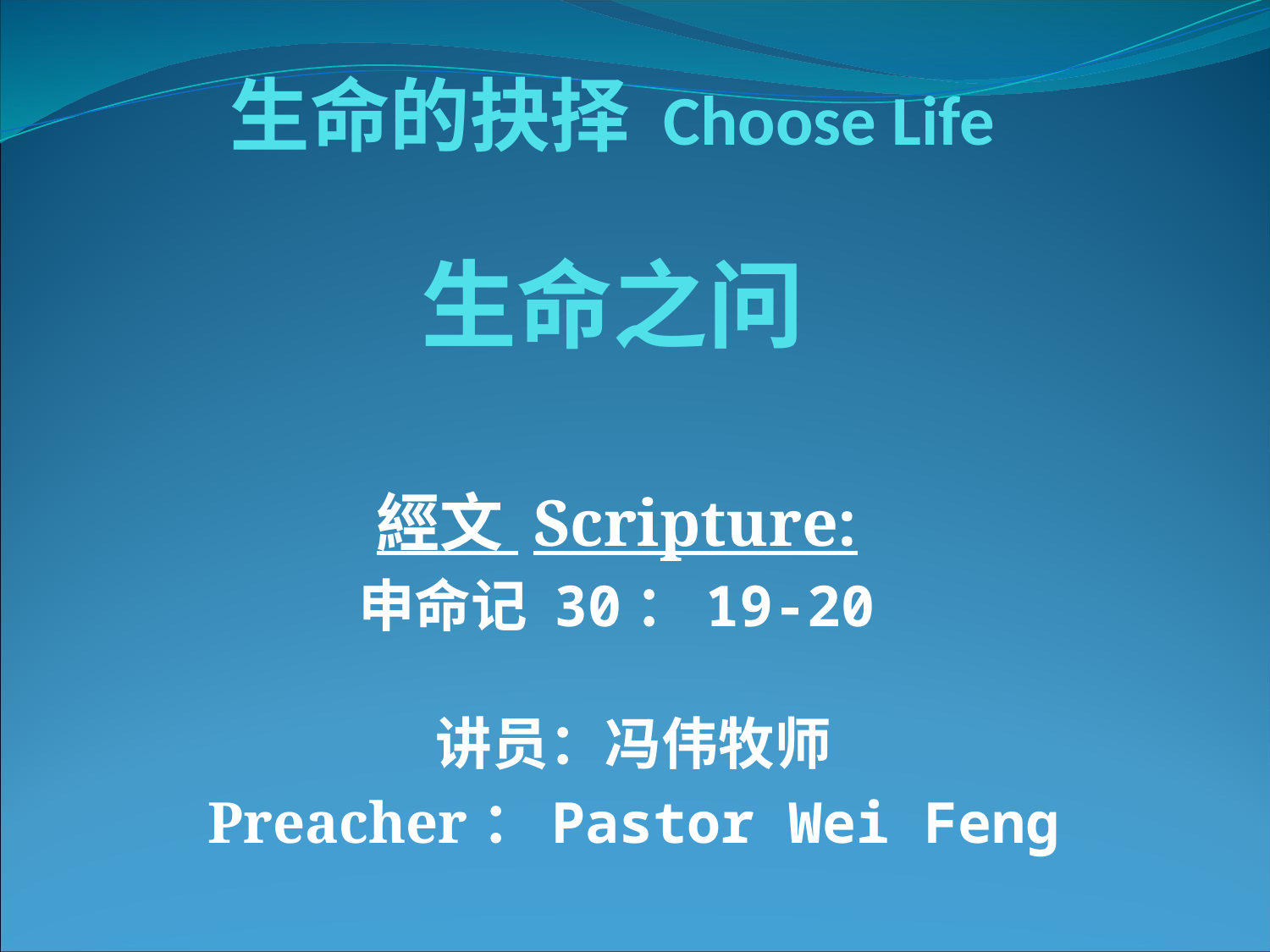

# 生命的抉择 Choose Life 生命之问
經文 Scripture:
申命记 30：19-20

讲员：冯伟牧师
Preacher：Pastor Wei Feng